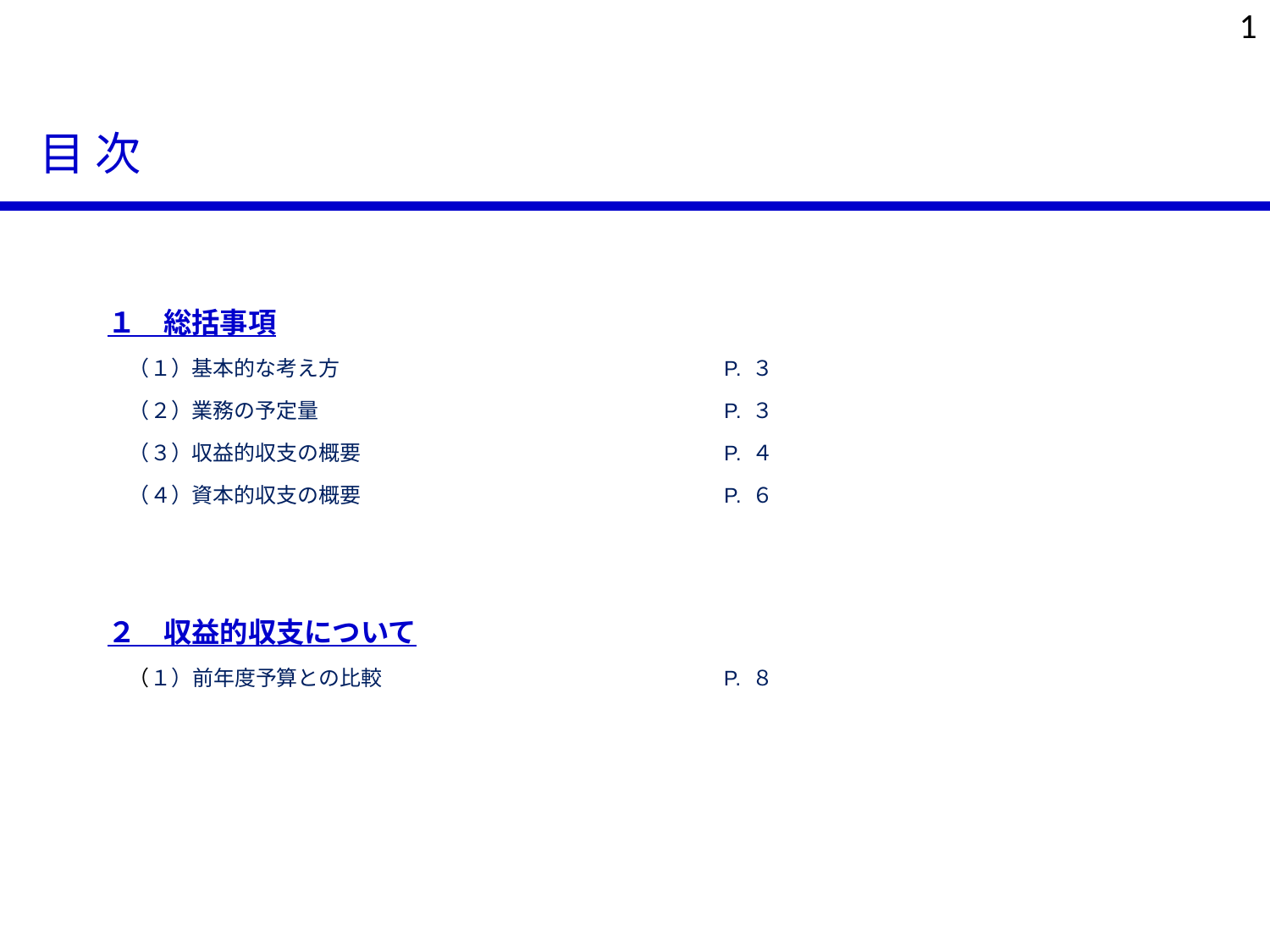

1

# 目 次
１　総括事項
　（１）基本的な考え方　　　　　　　　　　　　   　　　　　 P. ３
　（２）業務の予定量　　　　　　　　　　　　　   　　　　　 P. ３
　（３）収益的収支の概要　　　　　　　　　　　   　　　　　 P. ４
　（４）資本的収支の概要　　　　　　　　　　　    　　　　　P. ６

２　収益的収支について
　（１）前年度予算との比較　　　　　　　　　　    　　　　　P. ８